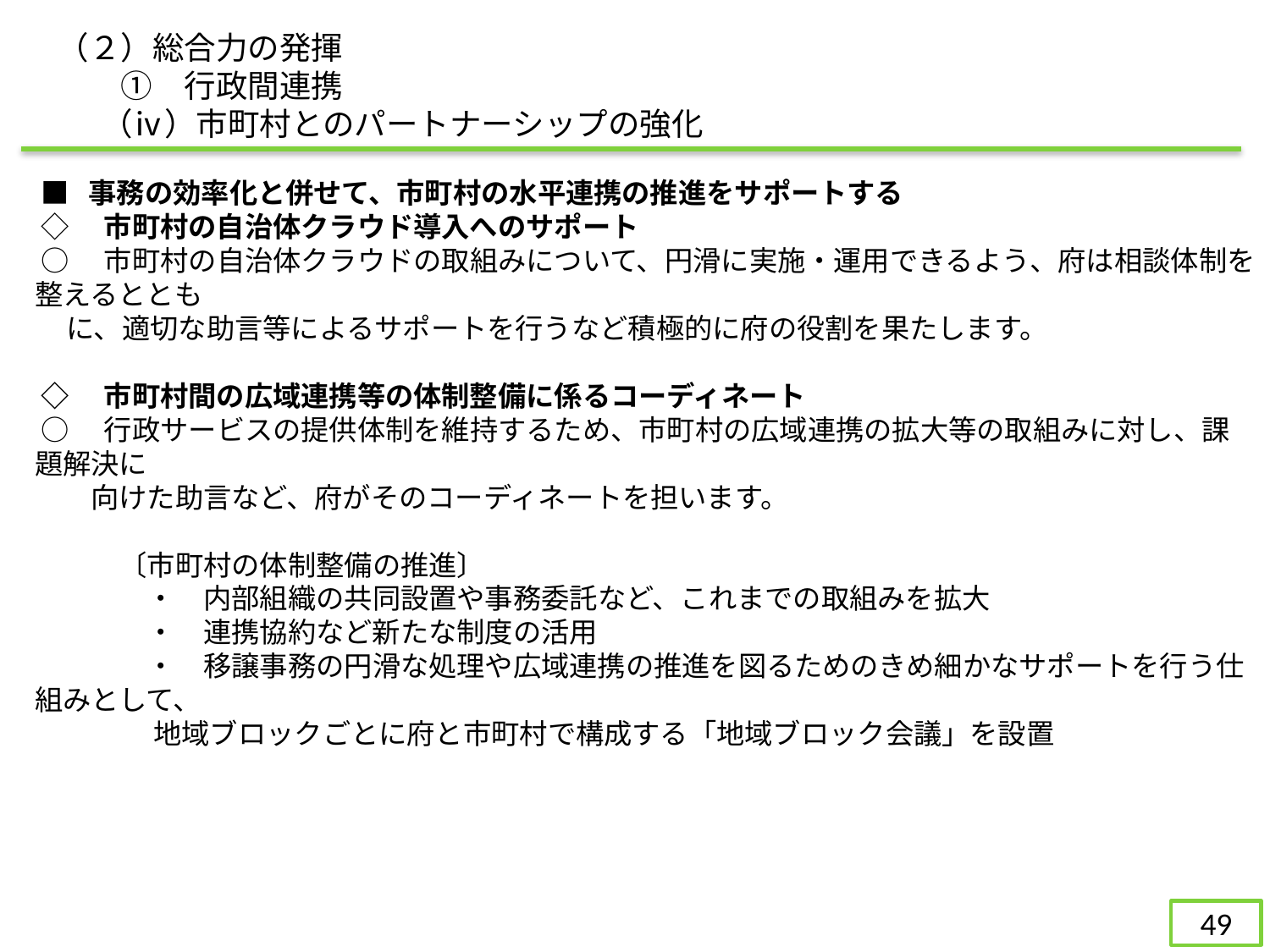

（２）総合力の発揮
　　①　行政間連携
     （ⅳ）市町村とのパートナーシップの強化

 ■  事務の効率化と併せて、市町村の水平連携の推進をサポートする
 ◇　市町村の自治体クラウド導入へのサポート
 ○　市町村の自治体クラウドの取組みについて、円滑に実施・運用できるよう、府は相談体制を整えるととも
    に、適切な助言等によるサポートを行うなど積極的に府の役割を果たします。

 ◇　市町村間の広域連携等の体制整備に係るコーディネート
 ○　行政サービスの提供体制を維持するため、市町村の広域連携の拡大等の取組みに対し、課題解決に
　　向けた助言など、府がそのコーディネートを担います。

　　　〔市町村の体制整備の推進〕
　　　　・　内部組織の共同設置や事務委託など、これまでの取組みを拡大
　　　　・　連携協約など新たな制度の活用
　　　　・　移譲事務の円滑な処理や広域連携の推進を図るためのきめ細かなサポートを行う仕組みとして、
　　　　 地域ブロックごとに府と市町村で構成する「地域ブロック会議」を設置

49